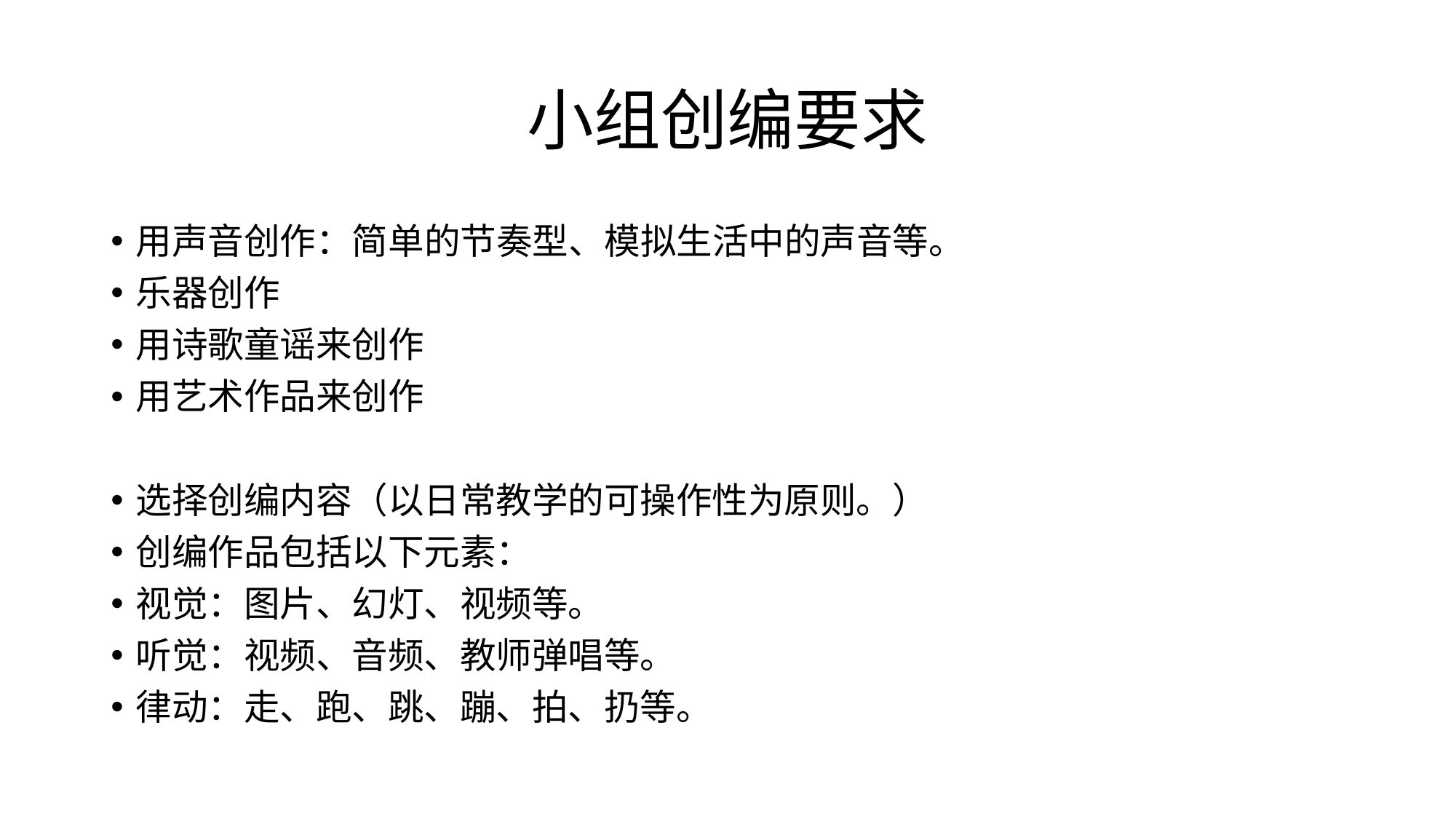

# 小组创编要求
用声音创作：简单的节奏型、模拟生活中的声音等。
乐器创作
用诗歌童谣来创作
用艺术作品来创作

选择创编内容（以日常教学的可操作性为原则。）
创编作品包括以下元素：
视觉：图片、幻灯、视频等。
听觉：视频、音频、教师弹唱等。
律动：走、跑、跳、蹦、拍、扔等。